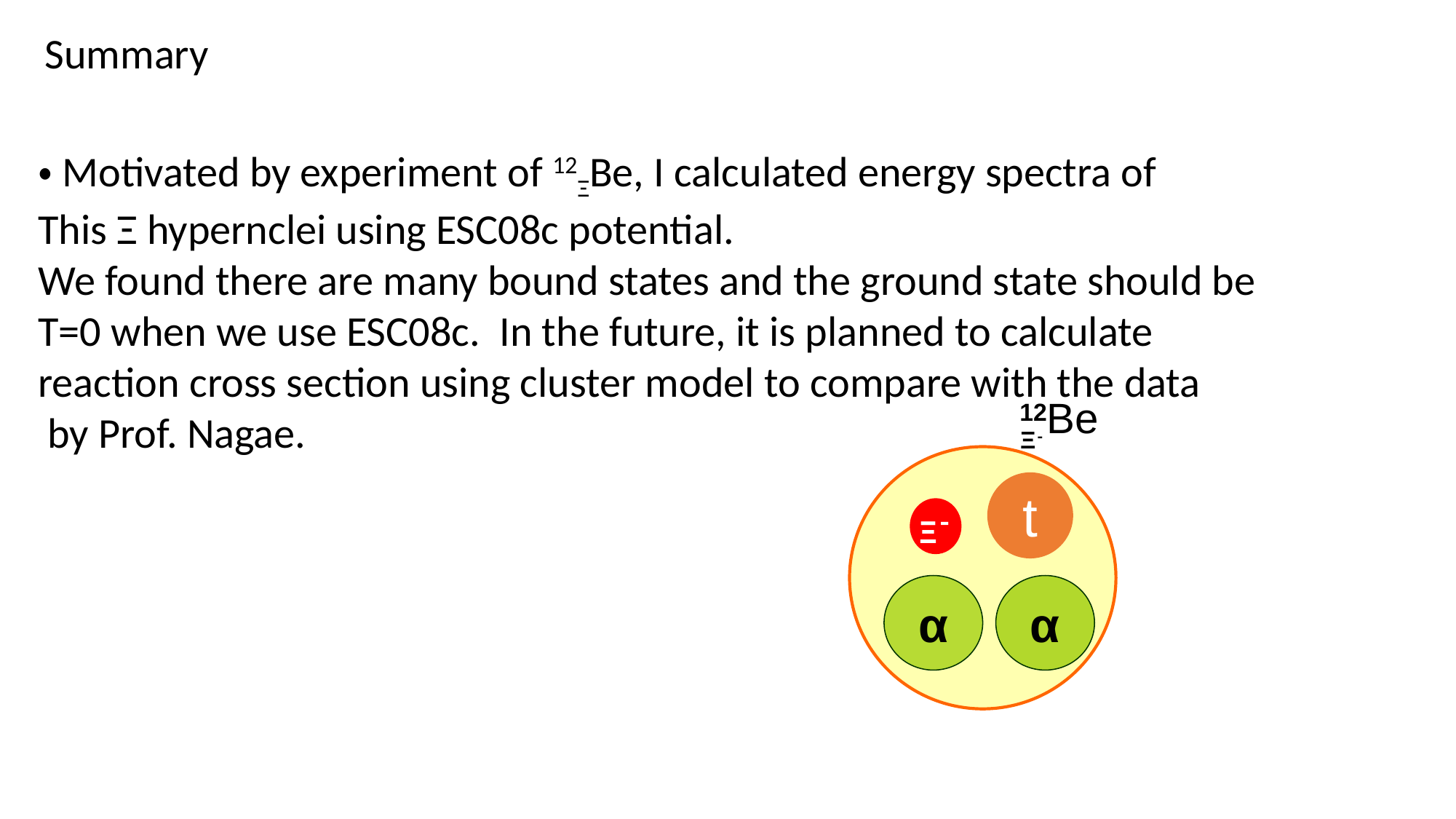

Summary
・Motivated by experiment of 12ΞBe, I calculated energy spectra of
This Ξ hypernclei using ESC08c potential.
We found there are many bound states and the ground state should be
T=0 when we use ESC08c.  In the future, it is planned to calculate
reaction cross section using cluster model to compare with the data
 by Prof. Nagae.
12Be

Ξ-

t
Ξ-
α
α